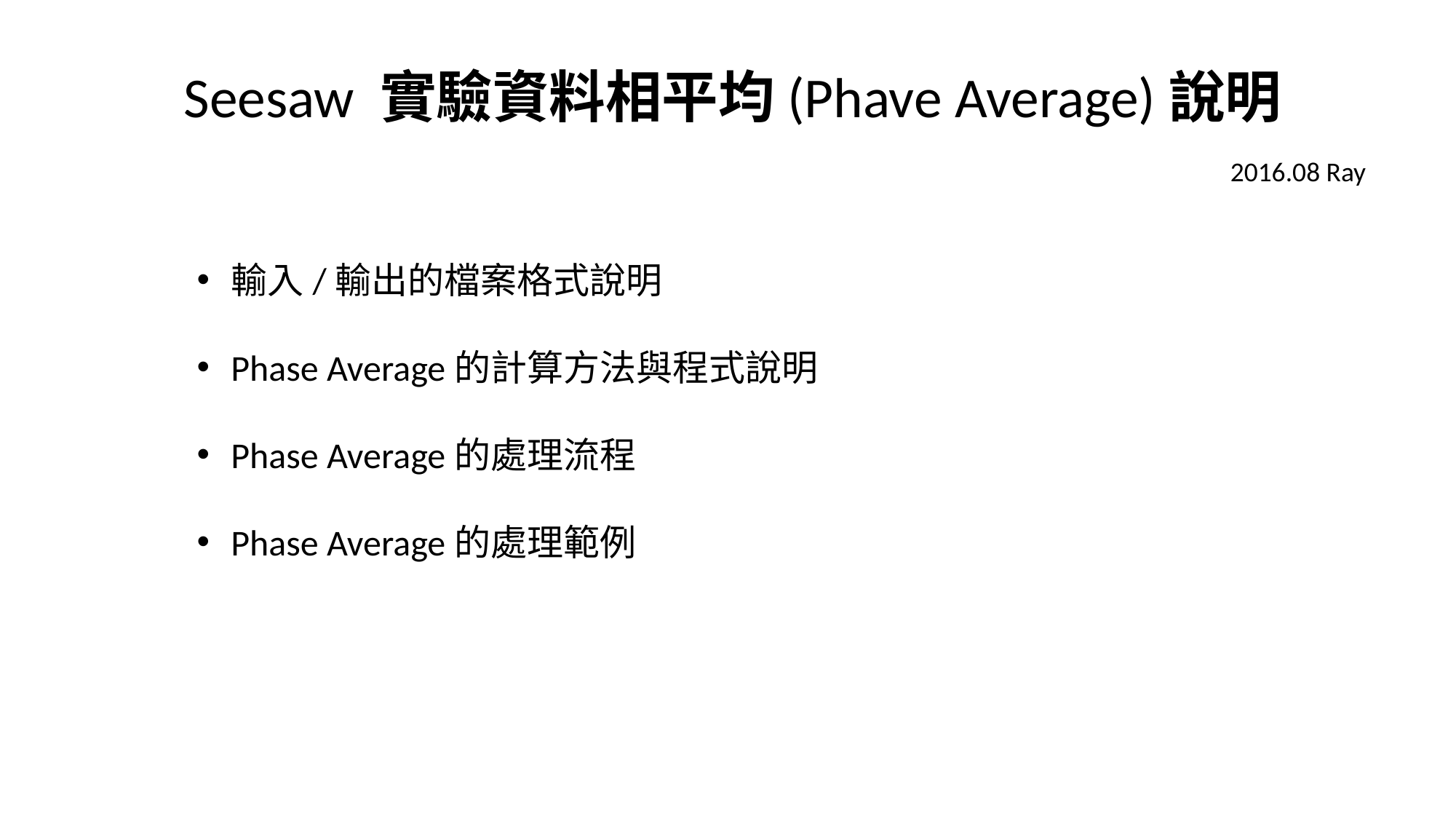

# Seesaw 實驗資料相平均(Phave Average)說明
2016.08 Ray
輸入/輸出的檔案格式說明

Phase Average的計算方法與程式說明

Phase Average的處理流程

Phase Average的處理範例